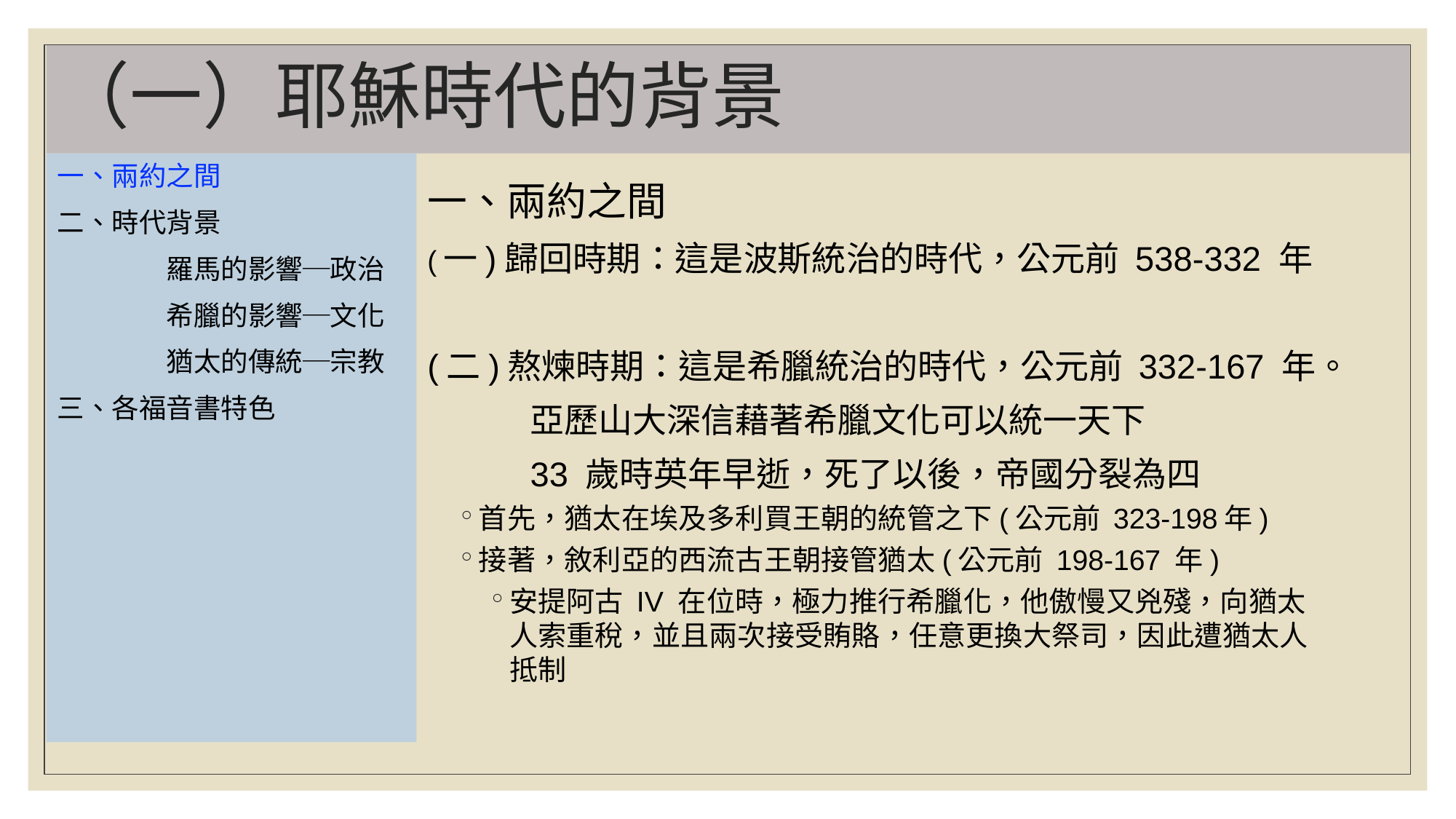

# （一）耶穌時代的背景
一、兩約之間
二、時代背景
	羅馬的影響─政治
	希臘的影響─文化
	猶太的傳統─宗教
三、各福音書特色

一、兩約之間
(一)歸回時期：這是波斯統治的時代，公元前 538-332 年

(二)熬煉時期：這是希臘統治的時代，公元前 332-167 年。
	亞歷山大深信藉著希臘文化可以統一天下
	33 歲時英年早逝，死了以後，帝國分裂為四
首先，猶太在埃及多利買王朝的統管之下(公元前 323-198年)
接著，敘利亞的西流古王朝接管猶太(公元前 198-167 年)
安提阿古 IV 在位時，極力推行希臘化，他傲慢又兇殘，向猶太人索重稅，並且兩次接受賄賂，任意更換大祭司，因此遭猶太人抵制